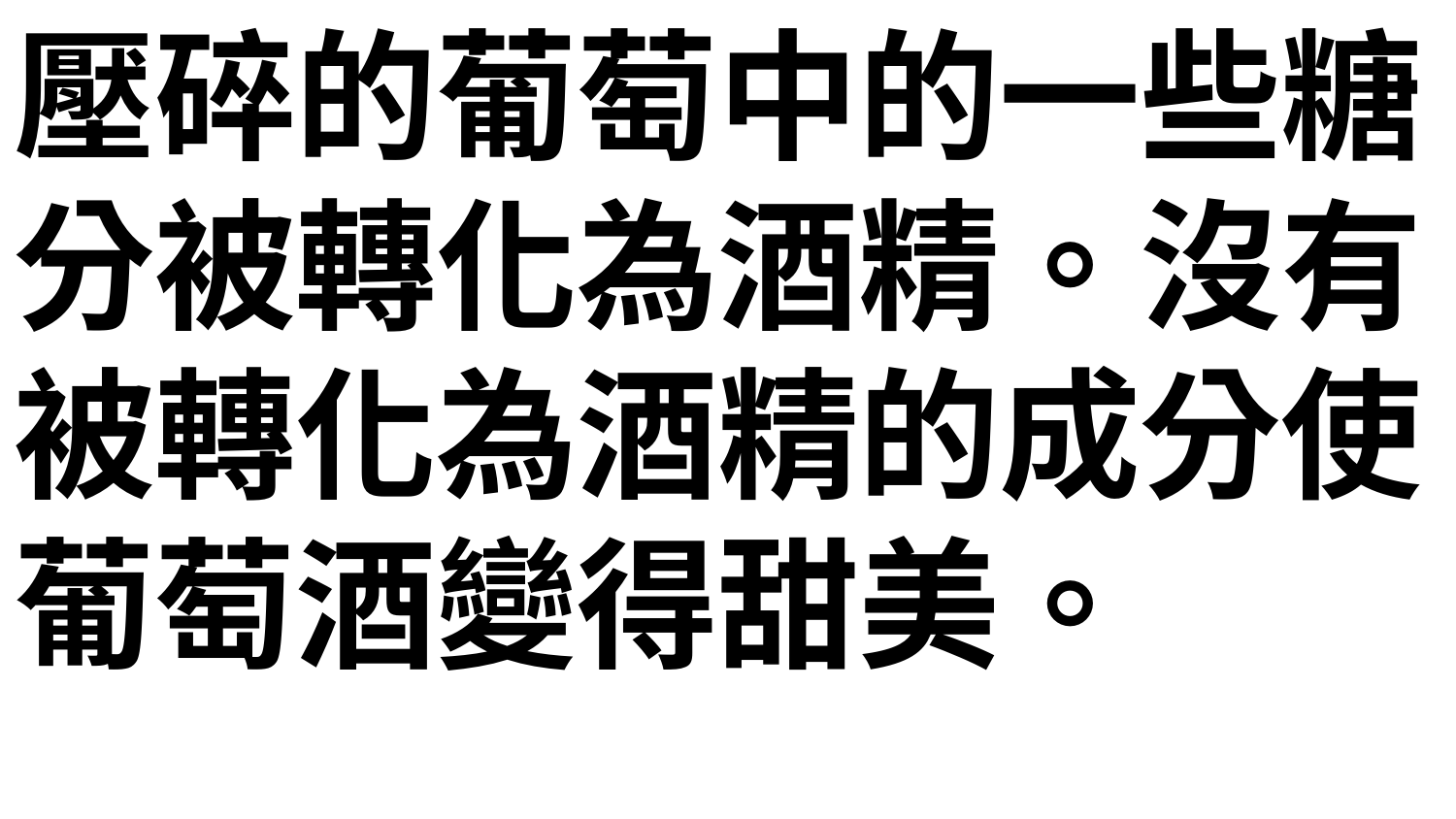

壓碎的葡萄中的一些糖分被轉化為酒精。沒有被轉化為酒精的成分使葡萄酒變得甜美。